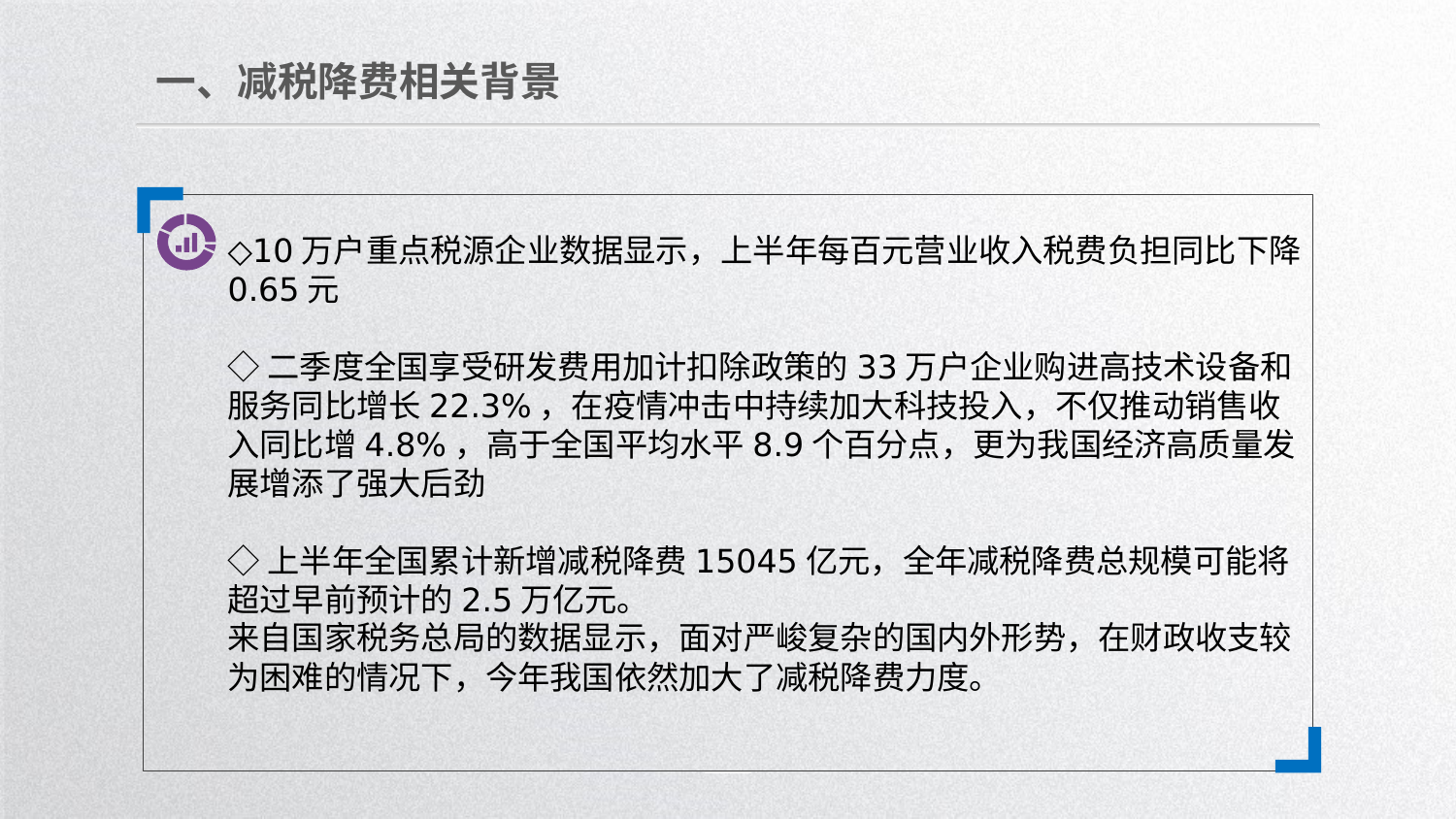

一、减税降费相关背景

◇10万户重点税源企业数据显示，上半年每百元营业收入税费负担同比下降0.65元

◇二季度全国享受研发费用加计扣除政策的33万户企业购进高技术设备和服务同比增长22.3%，在疫情冲击中持续加大科技投入，不仅推动销售收入同比增4.8%，高于全国平均水平8.9个百分点，更为我国经济高质量发展增添了强大后劲

◇上半年全国累计新增减税降费15045亿元，全年减税降费总规模可能将超过早前预计的2.5万亿元。
来自国家税务总局的数据显示，面对严峻复杂的国内外形势，在财政收支较为困难的情况下，今年我国依然加大了减税降费力度。